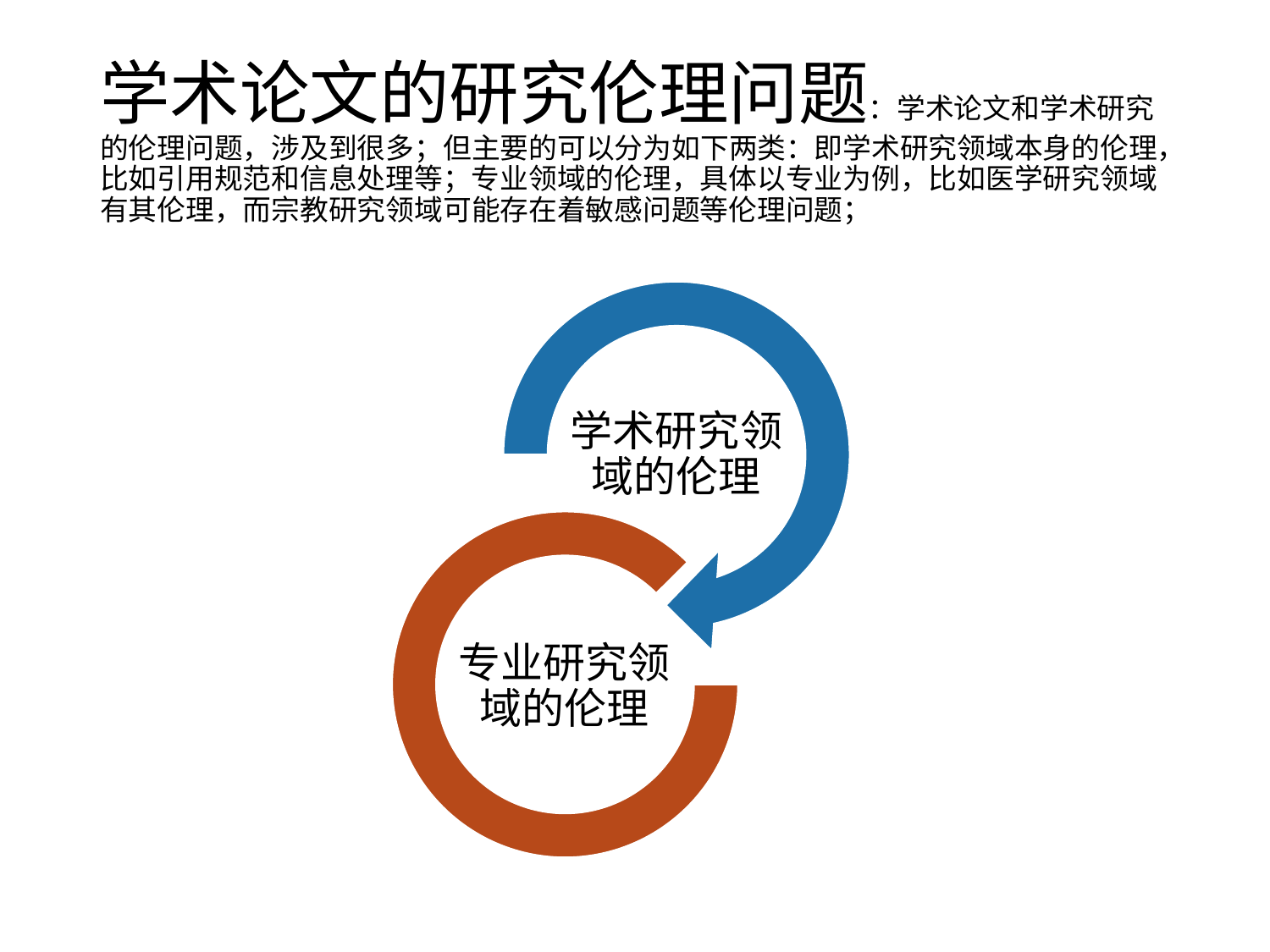

# 学术论文的研究伦理问题：学术论文和学术研究的伦理问题，涉及到很多；但主要的可以分为如下两类：即学术研究领域本身的伦理，比如引用规范和信息处理等；专业领域的伦理，具体以专业为例，比如医学研究领域有其伦理，而宗教研究领域可能存在着敏感问题等伦理问题；
学术研究领域的伦理
专业研究领域的伦理